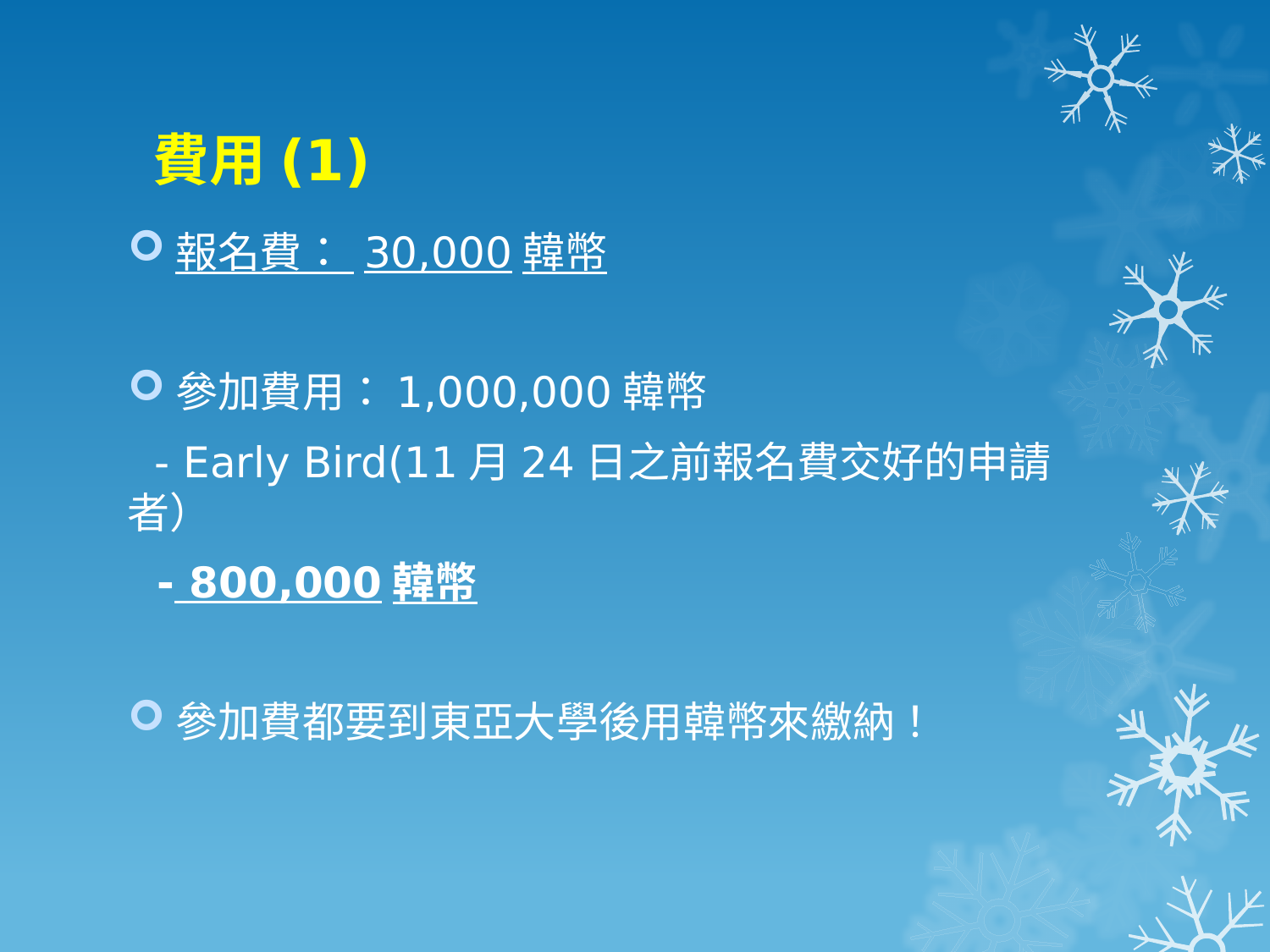

# 費用(1)
報名費： 30,000韓幣

參加費用：1,000,000韓幣
  - Early Bird(11月24日之前報名費交好的申請者）
  - 800,000韓幣

參加費都要到東亞大學後用韓幣來繳納！